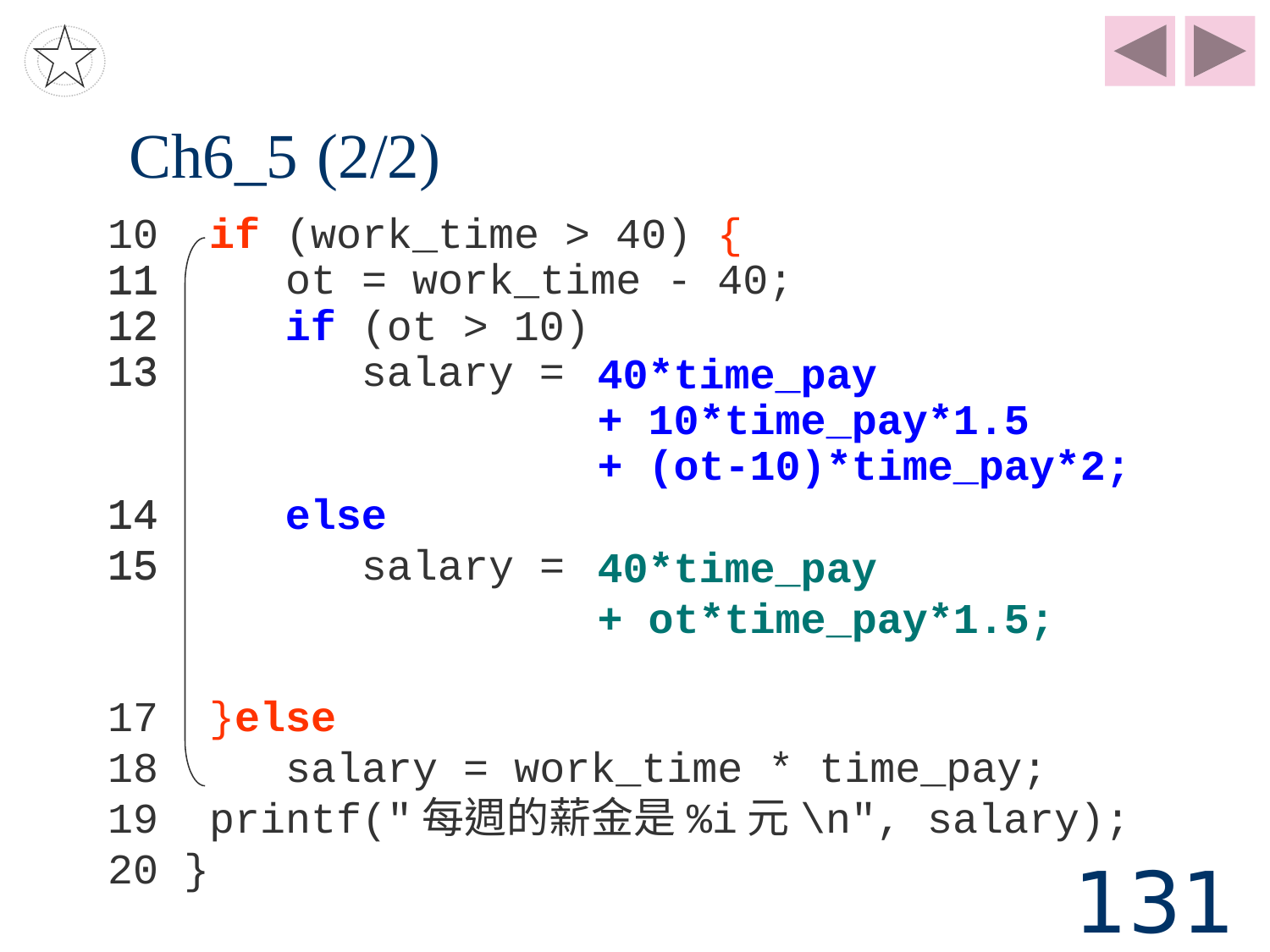

# Ch6_5 (2/2)
10  if (work_time > 40) {
11     ot = work_time - 40;
12
13

14
15

17  }else
18     salary = work_time * time_pay;
19  printf("每週的薪金是%i元\n", salary);
20 }

11
12     if (ot > 10)
13        salary =

14     else
15        salary =

40*time_pay
+ 10*time_pay*1.5
+ (ot-10)*time_pay*2;

40*time_pay
+ ot*time_pay*1.5;
131